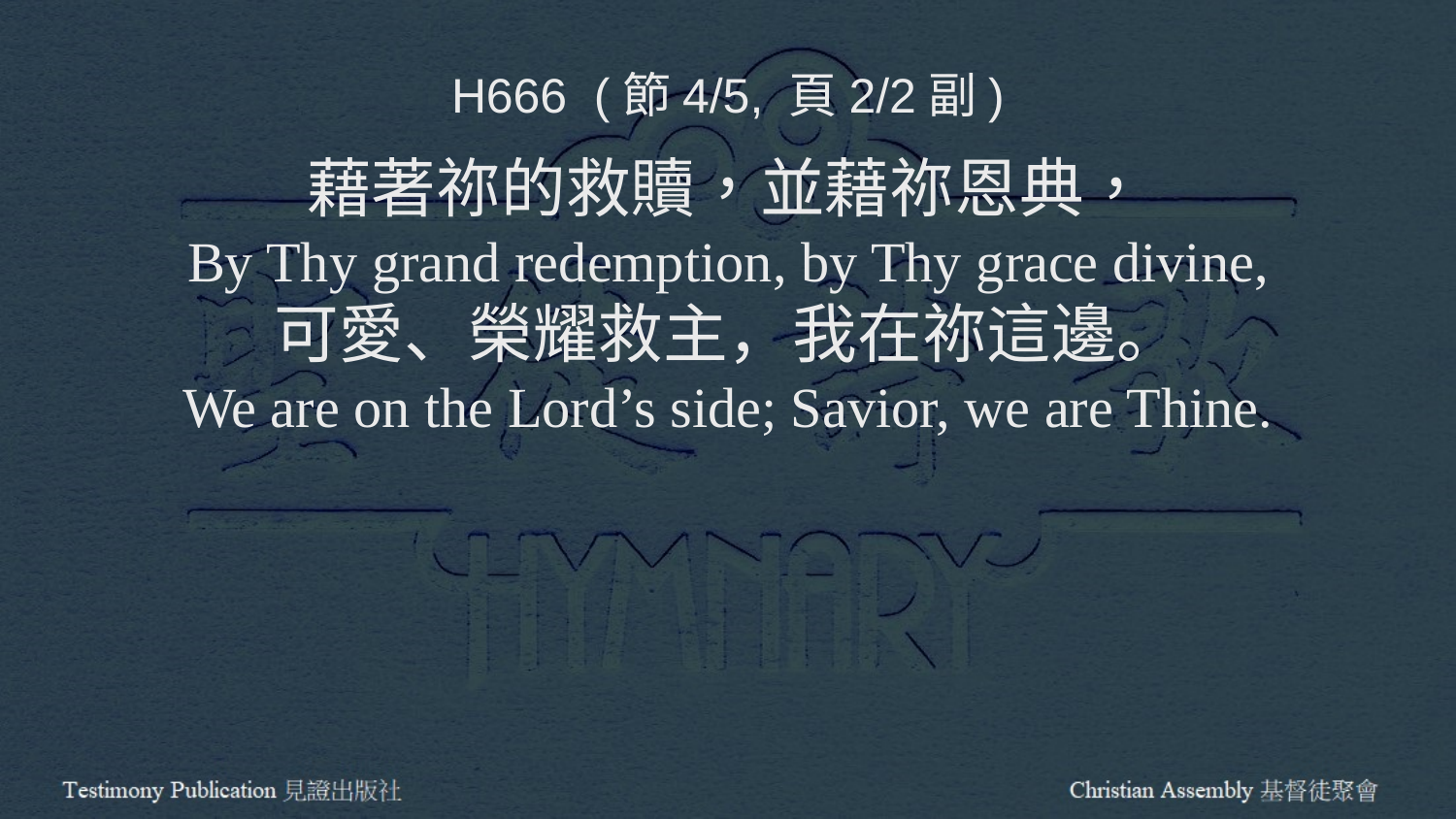

H666  (節4/5, 頁2/2副)
藉著祢的救贖，並藉祢恩典，
By Thy grand redemption, by Thy grace divine,
可愛、榮耀救主，我在祢這邊。
We are on the Lord’s side; Savior, we are Thine.